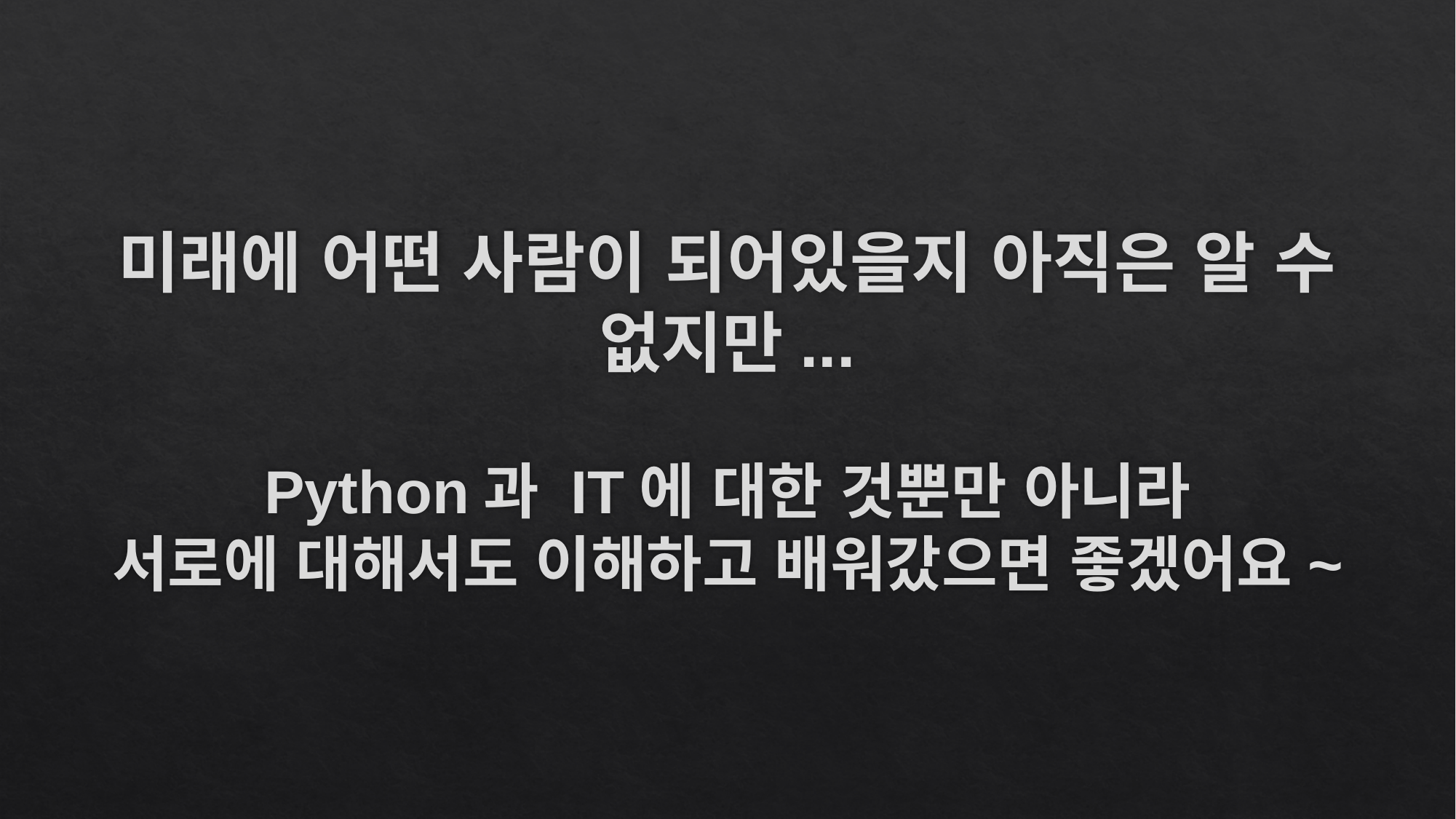

미래에 어떤 사람이 되어있을지 아직은 알 수 없지만...

Python과 IT에 대한 것뿐만 아니라
서로에 대해서도 이해하고 배워갔으면 좋겠어요~